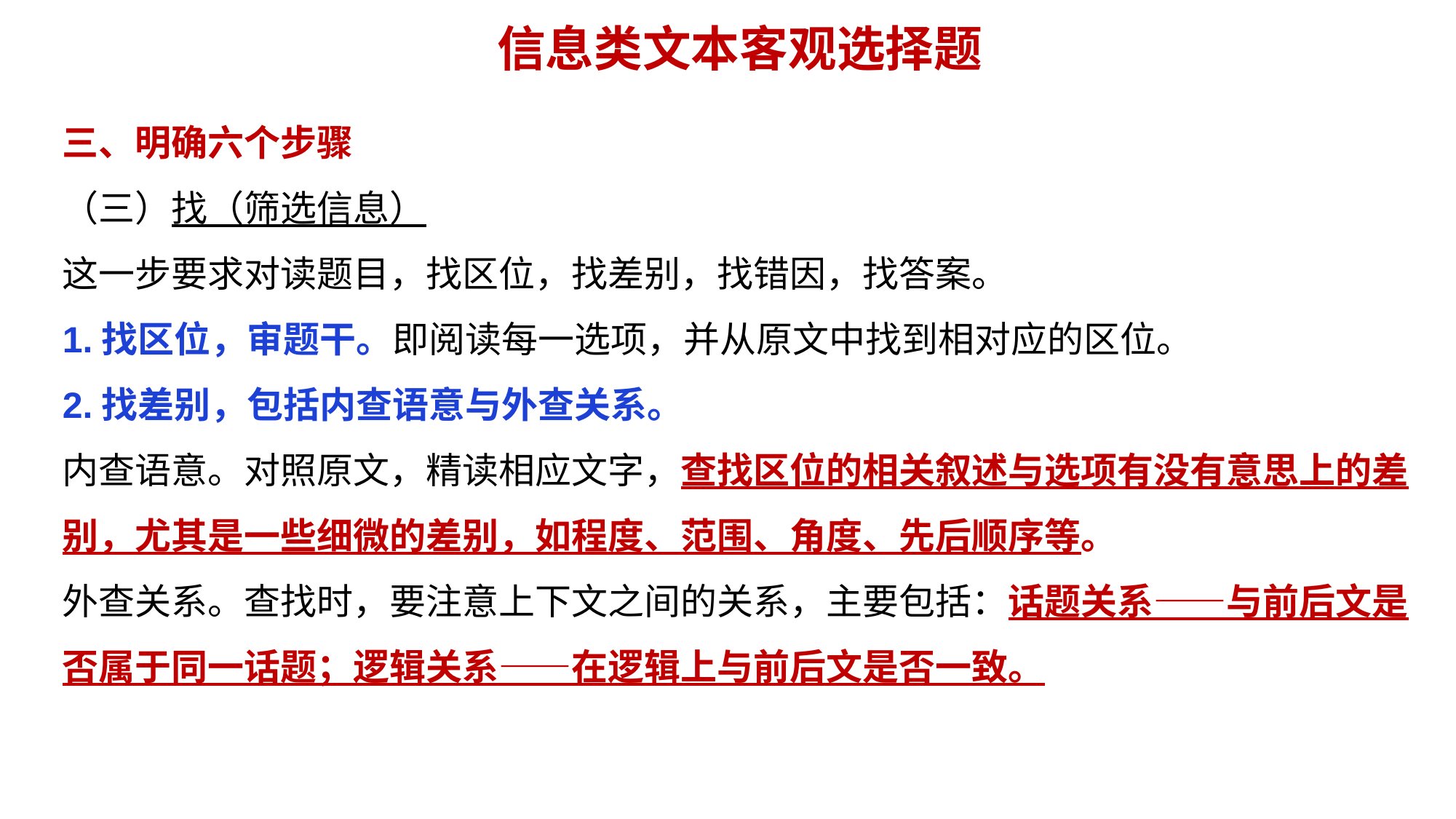

信息类文本客观选择题
三、明确六个步骤
（三）找（筛选信息）
这一步要求对读题目，找区位，找差别，找错因，找答案。
1.找区位，审题干。即阅读每一选项，并从原文中找到相对应的区位。
2.找差别，包括内查语意与外查关系。
内查语意。对照原文，精读相应文字，查找区位的相关叙述与选项有没有意思上的差别，尤其是一些细微的差别，如程度、范围、角度、先后顺序等。
外查关系。查找时，要注意上下文之间的关系，主要包括：话题关系——与前后文是否属于同一话题；逻辑关系——在逻辑上与前后文是否一致。